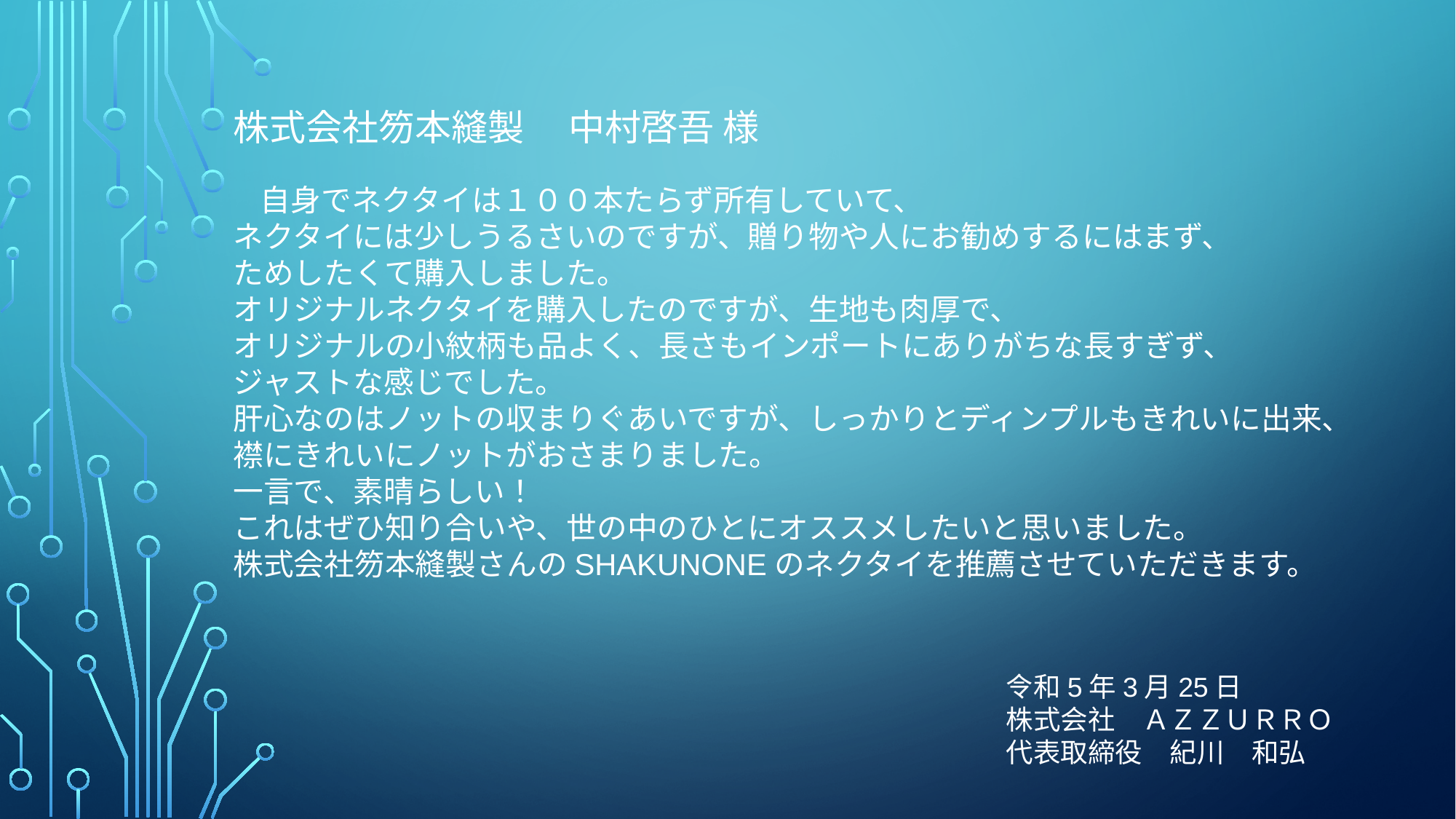

株式会社笏本縫製 　中村啓吾 様

　自身でネクタイは１００本たらず所有していて、
ネクタイには少しうるさいのですが、贈り物や人にお勧めするにはまず、
ためしたくて購入しました。
オリジナルネクタイを購入したのですが、生地も肉厚で、
オリジナルの小紋柄も品よく、長さもインポートにありがちな長すぎず、
ジャストな感じでした。
肝心なのはノットの収まりぐあいですが、しっかりとディンプルもきれいに出来、
襟にきれいにノットがおさまりました。
一言で、素晴らしい！
これはぜひ知り合いや、世の中のひとにオススメしたいと思いました。
株式会社笏本縫製さんのSHAKUNONEのネクタイを推薦させていただきます。
令和5年3月25日
株式会社　ＡＺＺＵＲＲＯ
代表取締役　紀川　和弘